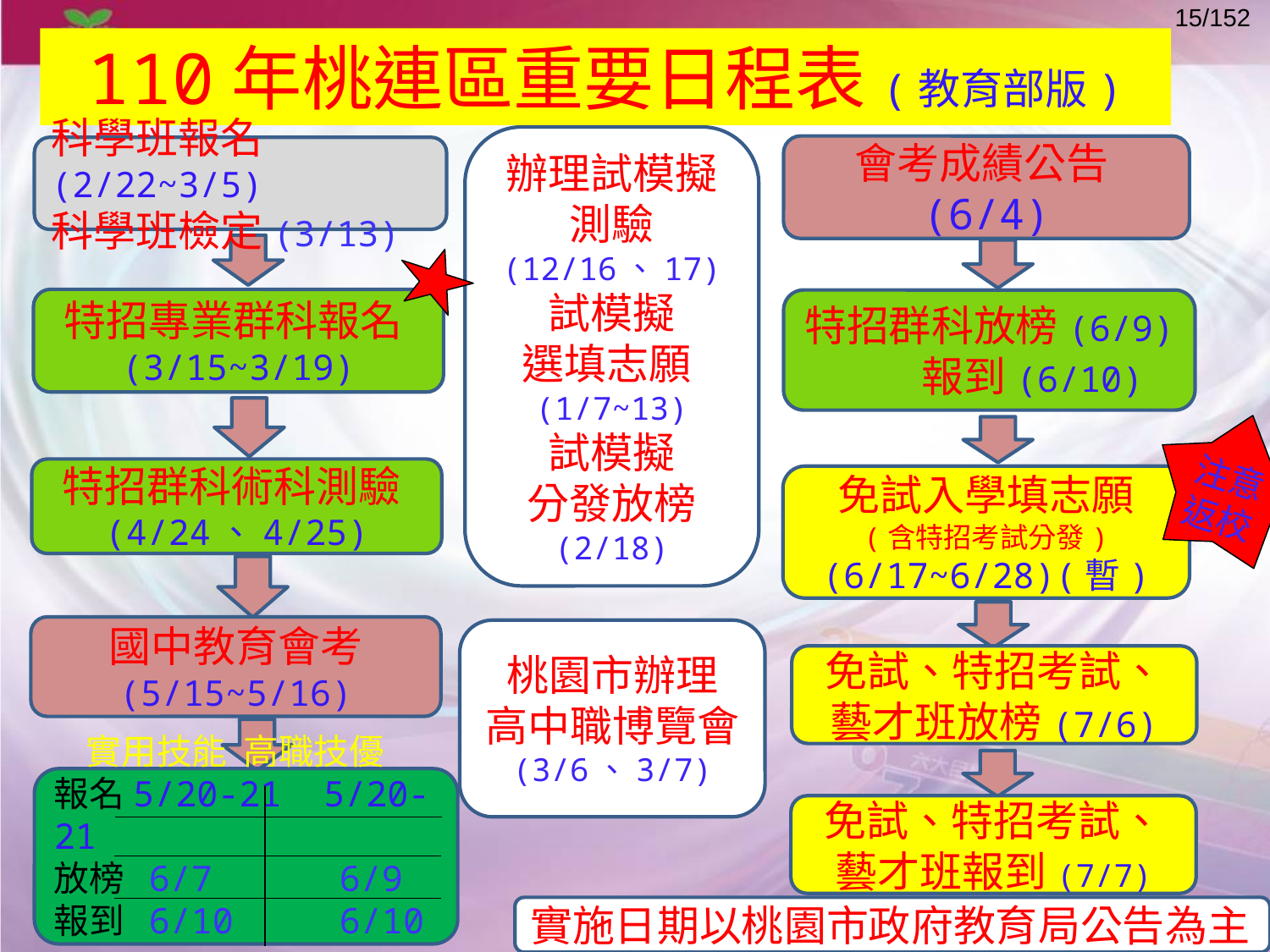

110年桃連區重要日程表(教育部版)
辦理試模擬
測驗
(12/16、17)
試模擬
選填志願(1/7~13)
試模擬
分發放榜
(2/18)
會考成績公告(6/4)
科學班報名(2/22~3/5)
科學班檢定(3/13)

特招專業群科報名(3/15~3/19)
特招群科放榜(6/9)
        報到(6/10)

注意返校

特招群科術科測驗(4/24、4/25)
免試入學填志願
(含特招考試分發)
(6/17~6/28)(暫)

國中教育會考
(5/15~5/16)
桃園市辦理
高中職博覽會
(3/6、3/7)
免試、特招考試、藝才班放榜(7/6)

   實用技能  高職技優
報名5/20-21  5/20-21
放榜  6/7      6/9
報到  6/10     6/10
免試、特招考試、藝才班報到(7/7)
實施日期以桃園市政府教育局公告為主